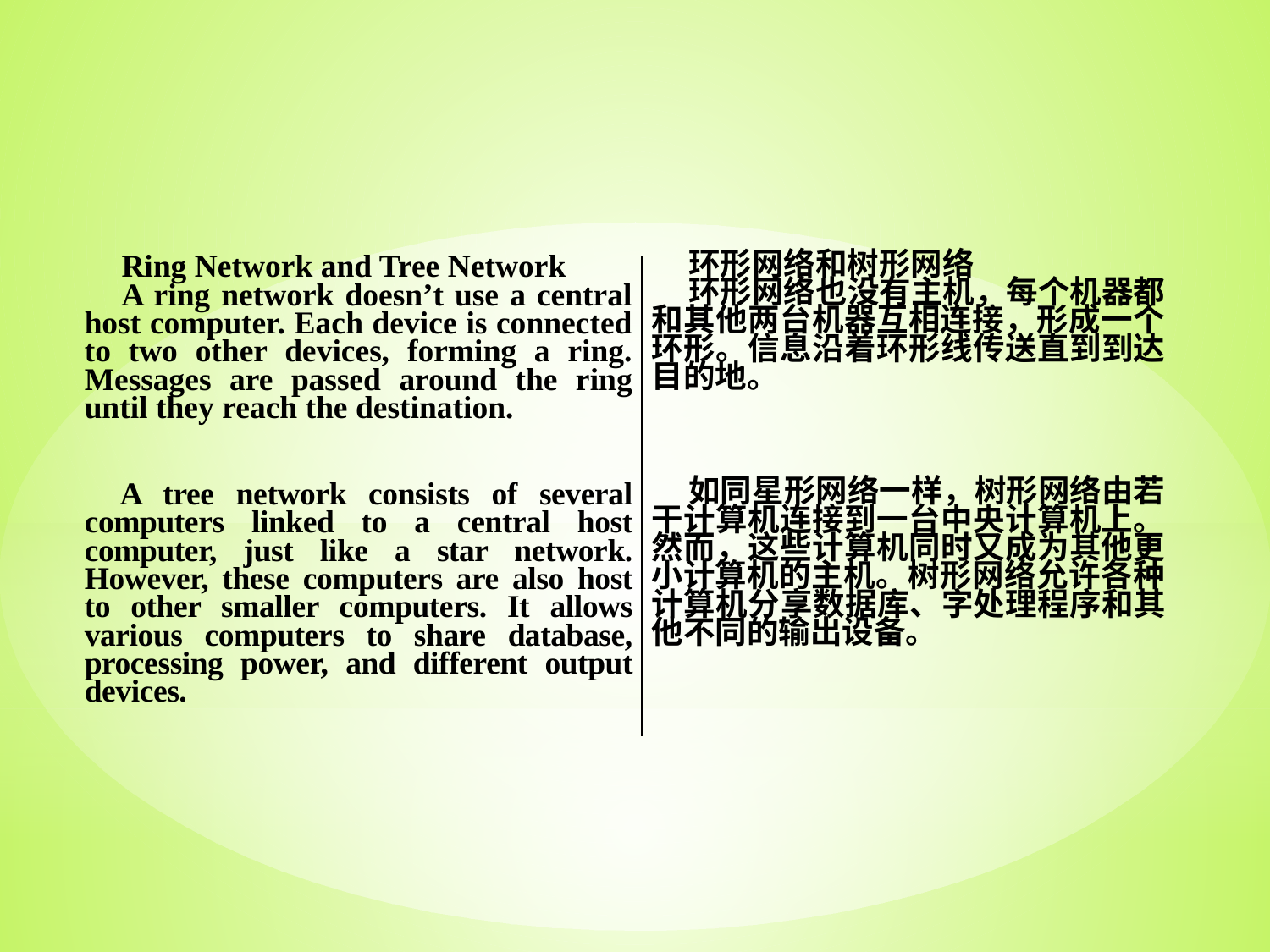

| Ring Network and Tree Network A ring network doesn’t use a central host computer. Each device is connected to two other devices, forming a ring. Messages are passed around the ring until they reach the destination. | 环形网络和树形网络 环形网络也没有主机，每个机器都和其他两台机器互相连接，形成一个环形。信息沿着环形线传送直到到达目的地。 |
| --- | --- |
| A tree network consists of several computers linked to a central host computer, just like a star network. However, these computers are also host to other smaller computers. It allows various computers to share database, processing power, and different output devices. | 如同星形网络一样，树形网络由若干计算机连接到一台中央计算机上。然而，这些计算机同时又成为其他更小计算机的主机。树形网络允许各种计算机分享数据库、字处理程序和其他不同的输出设备。 |